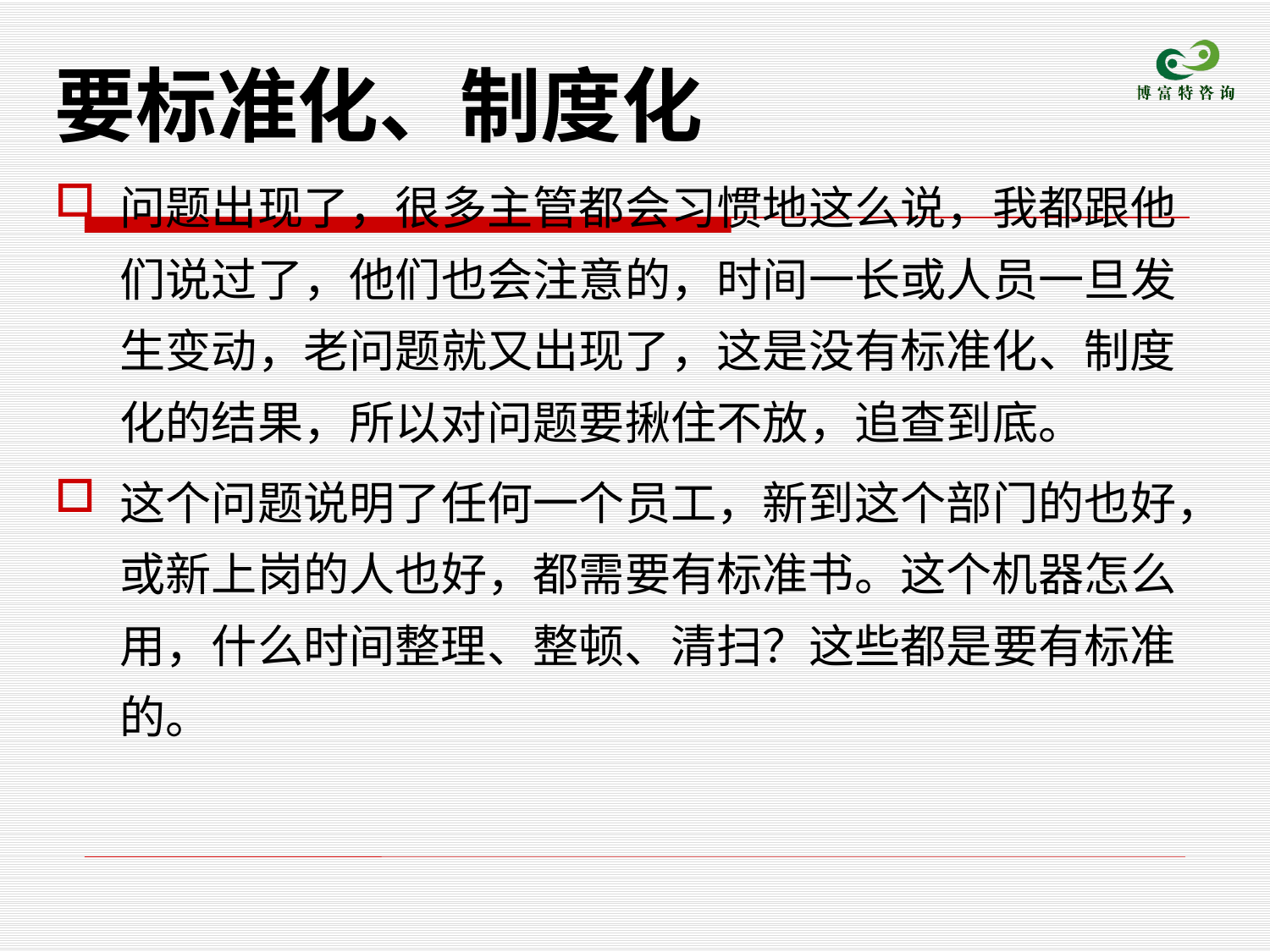

# 要标准化、制度化
问题出现了，很多主管都会习惯地这么说，我都跟他们说过了，他们也会注意的，时间一长或人员一旦发生变动，老问题就又出现了，这是没有标准化、制度化的结果，所以对问题要揪住不放，追查到底。
这个问题说明了任何一个员工，新到这个部门的也好，或新上岗的人也好，都需要有标准书。这个机器怎么用，什么时间整理、整顿、清扫？这些都是要有标准的。
519